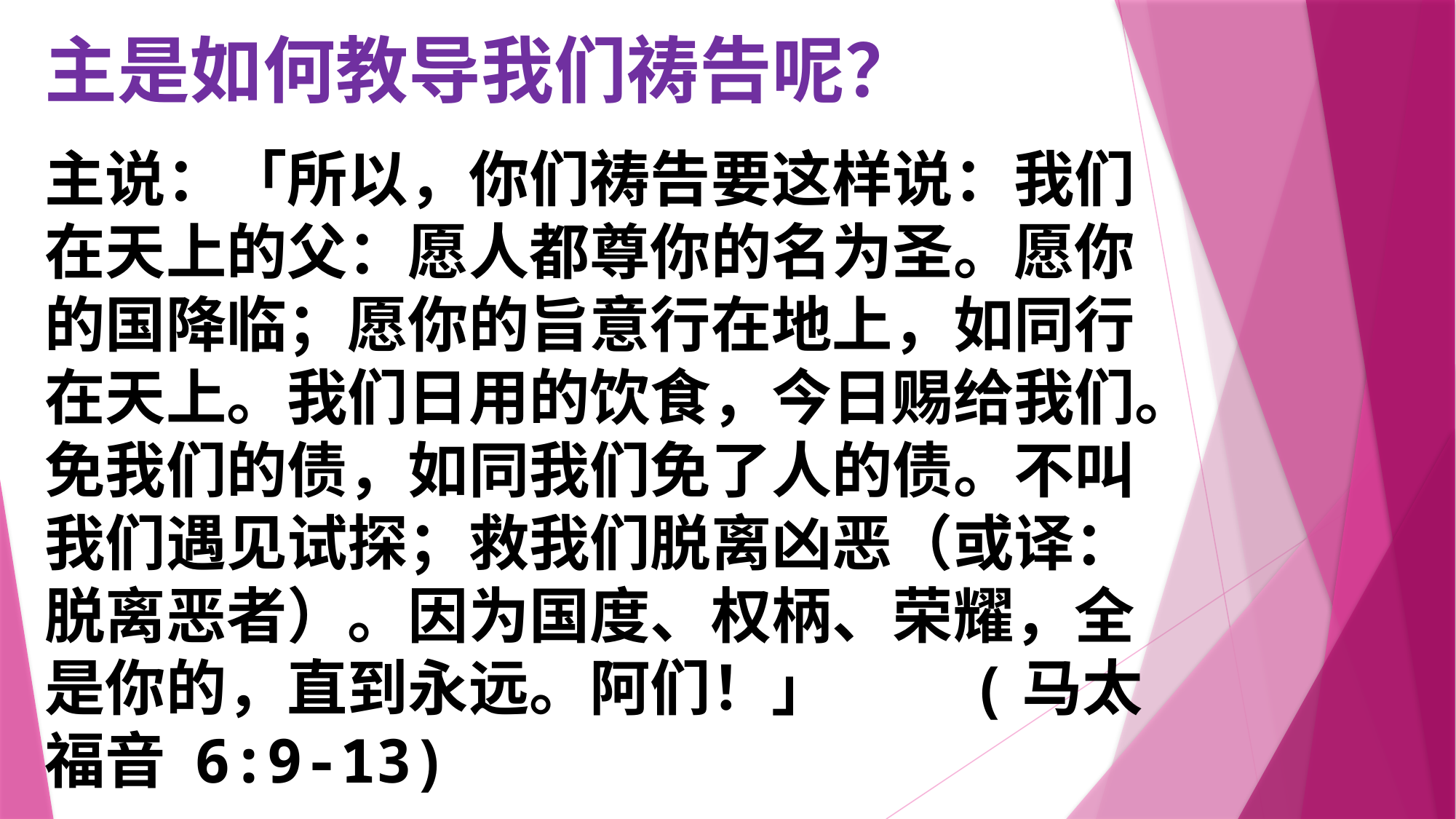

# 主是如何教导我们祷告呢？
主说：「所以，你们祷告要这样说：我们在天上的父：愿人都尊你的名为圣。愿你的国降临；愿你的旨意行在地上，如同行在天上。我们日用的饮食，今日赐给我们。免我们的债，如同我们免了人的债。不叫我们遇见试探；救我们脱离凶恶（或译：脱离恶者）。因为国度、权柄、荣耀，全是你的，直到永远。阿们！」         (马太福音 6:9-13)